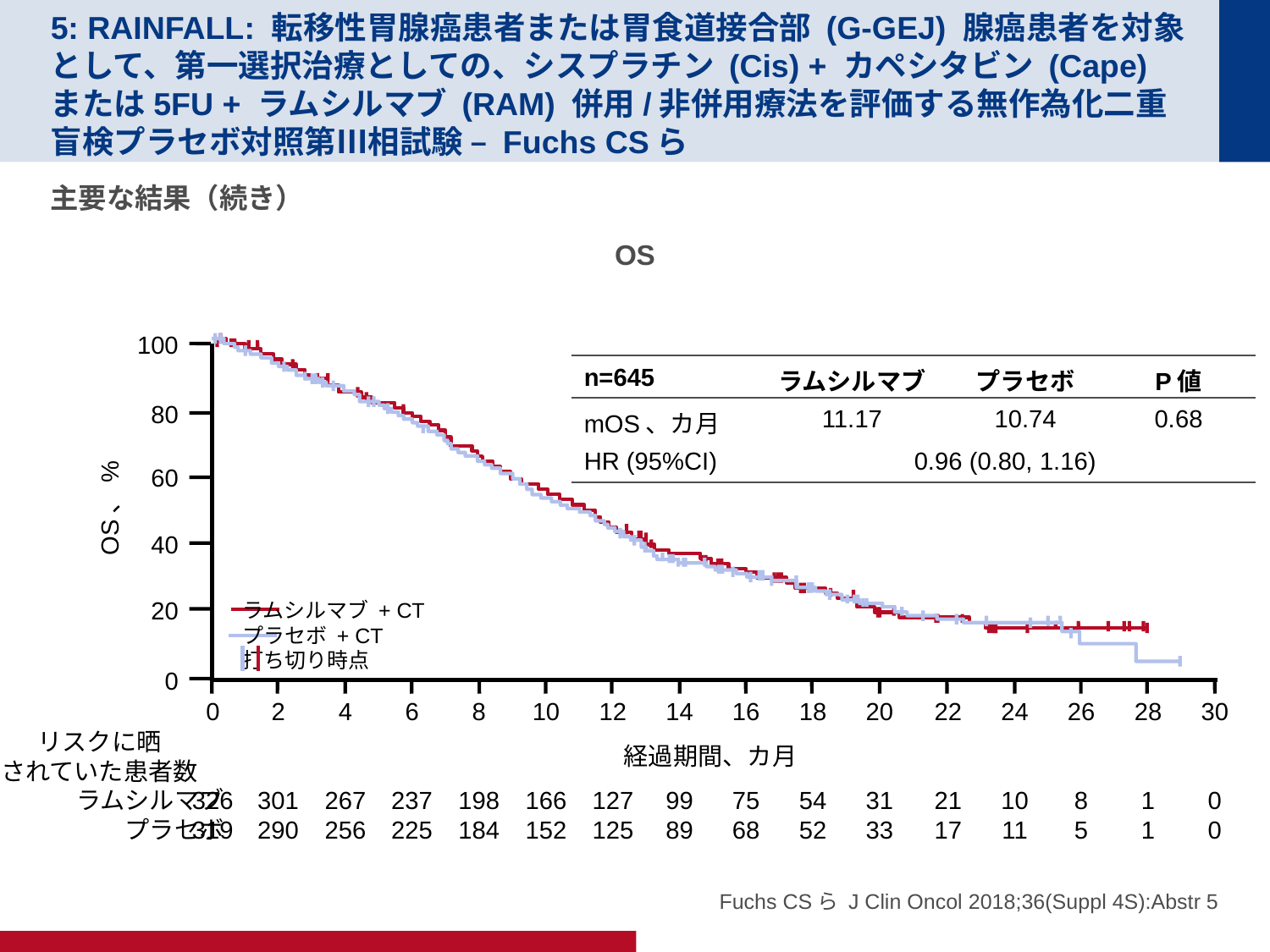

# 5: RAINFALL: 転移性胃腺癌患者または胃食道接合部 (G-GEJ) 腺癌患者を対象として、第一選択治療としての、シスプラチン (Cis) + カペシタビン (Cape) または5FU + ラムシルマブ (RAM) 併用/非併用療法を評価する無作為化二重盲検プラセボ対照第Ⅲ相試験 – Fuchs CSら
主要な結果（続き）
OS
100

80

60

OS、%
40

20

0

26

8
5
0

326
319
2

301
290
4

267
256
6

237
225
8

198
184
10

166
152
12

127
125
14

99
89
16

75
68
18

54
52
20

31
33
22

21
17
24

10
11
28

1
1
30

0
0
経過期間、カ月
ラムシルマブ
プラセボ

| n=645 | ラムシルマブ | プラセボ | P値 |
| --- | --- | --- | --- |
| mOS、カ月 | 11.17 | 10.74 | 0.68 |
| HR (95%CI) | 0.96 (0.80, 1.16) |  |  |
ラムシルマブ + CT
プラセボ + CT
打ち切り時点
リスクに晒
されていた患者数
Fuchs CSら J Clin Oncol 2018;36(Suppl 4S):Abstr 5